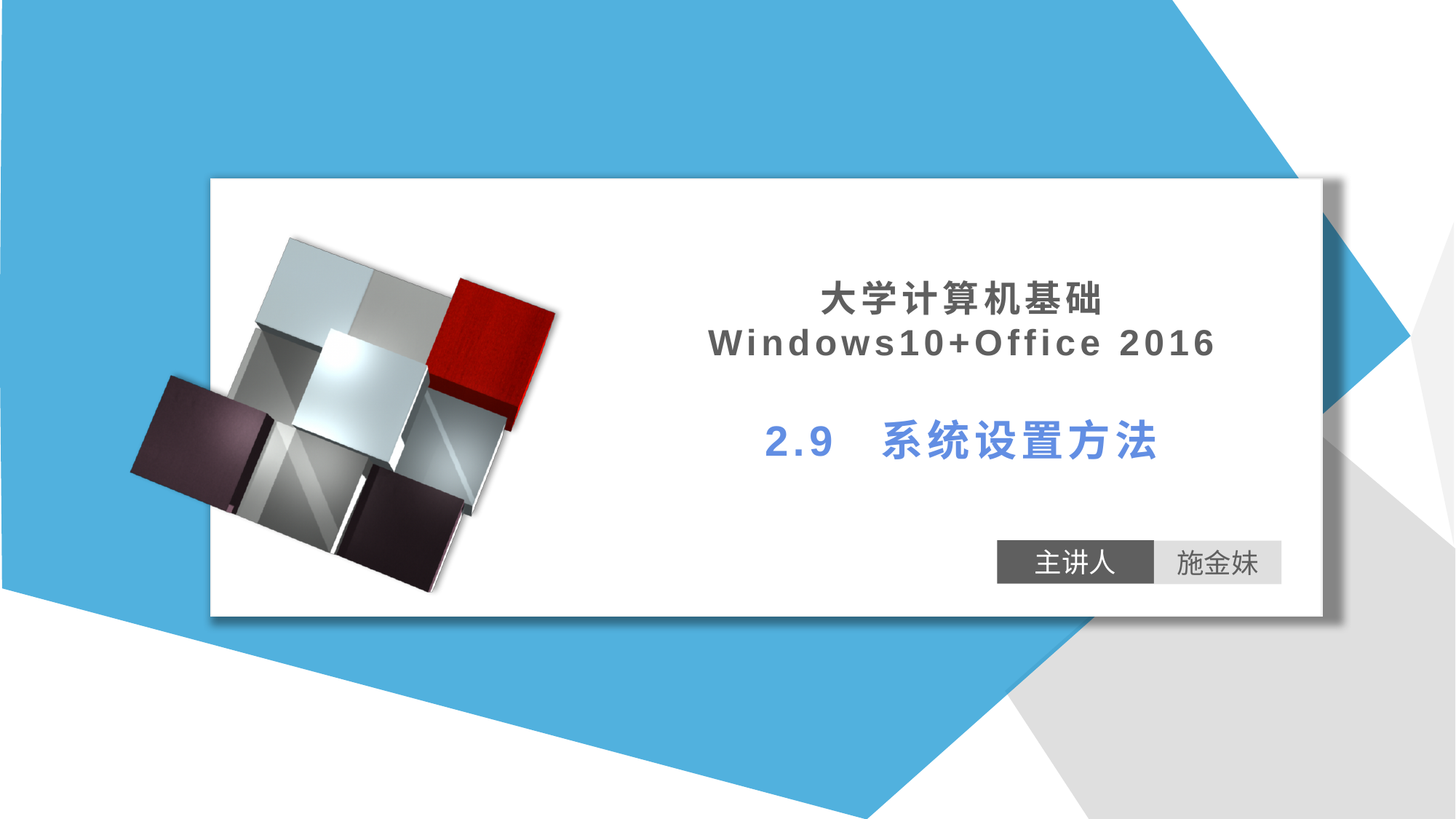

大学计算机基础
Windows10+Office 2016

2.9  系统设置方法
主讲人
施金妹